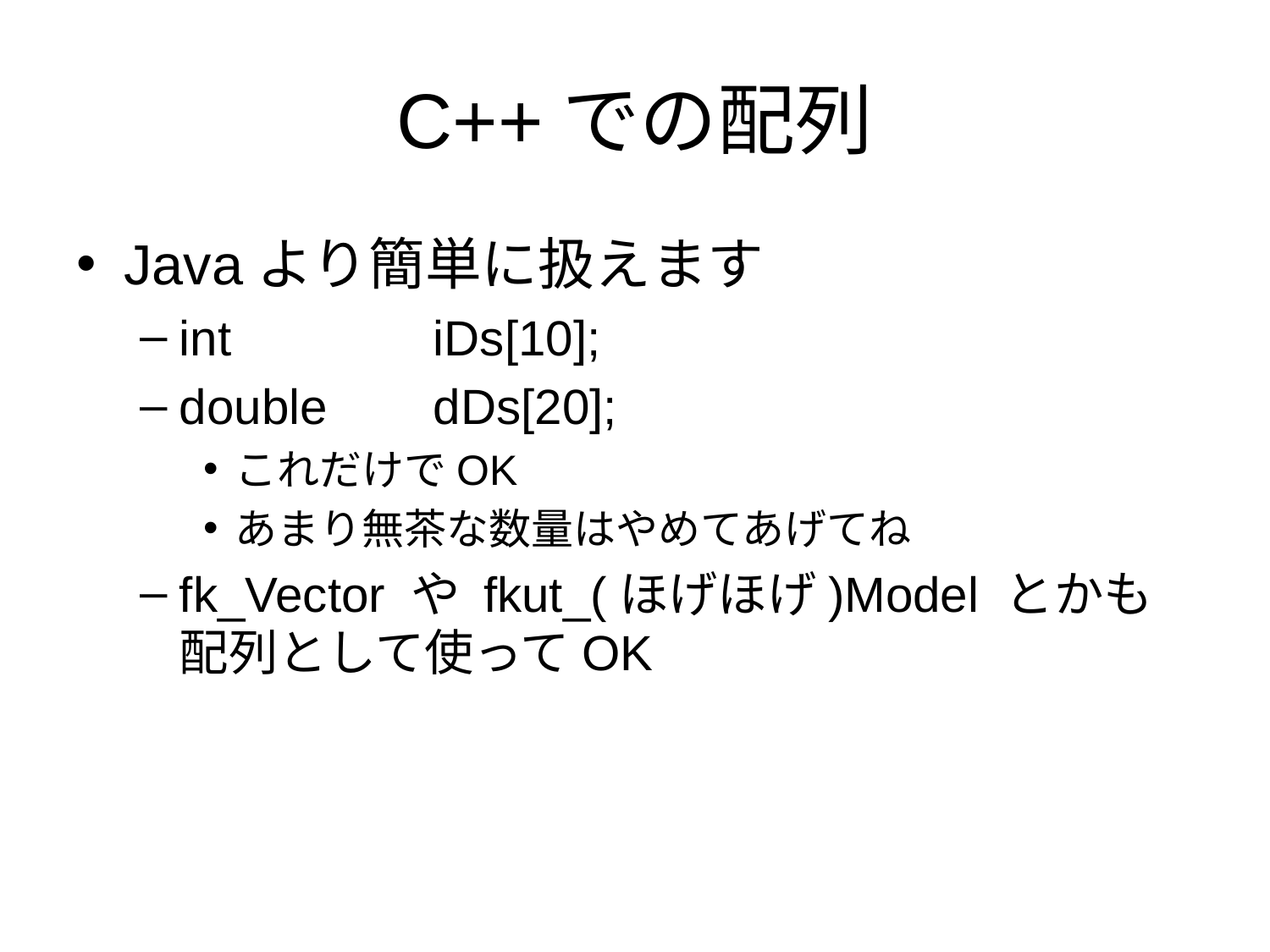

# C++での配列
Javaより簡単に扱えます
int		iDs[10];
double	dDs[20];
これだけでOK
あまり無茶な数量はやめてあげてね
fk_Vector や fkut_(ほげほげ)Model とかも
配列として使ってOK